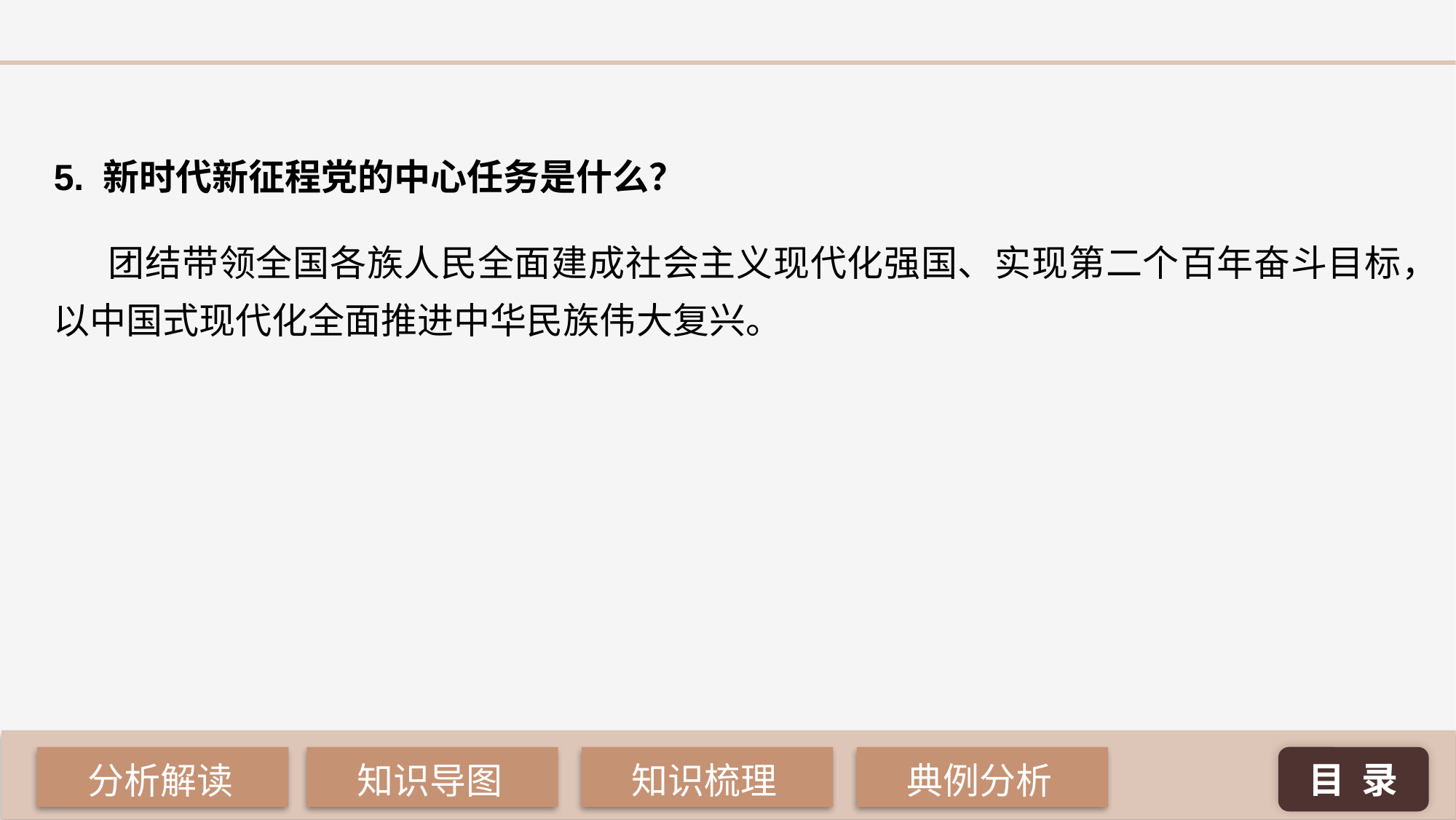

5. 新时代新征程党的中心任务是什么？
团结带领全国各族人民全面建成社会主义现代化强国、实现第二个百年奋斗目标，以中国式现代化全面推进中华民族伟大复兴。